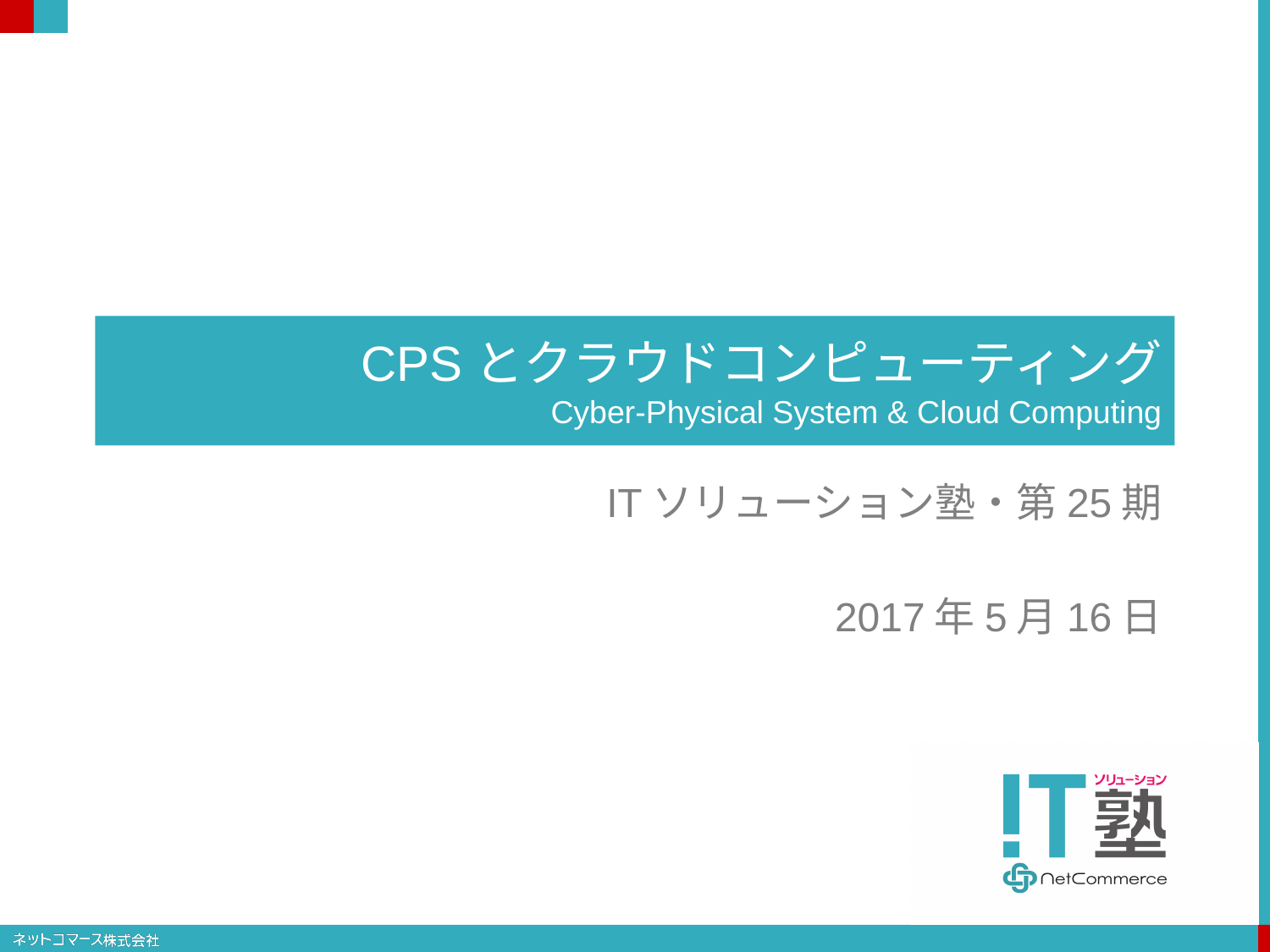

# CPSとクラウドコンピューティング Cyber-Physical System & Cloud Computing
ITソリューション塾・第25期

2017年5月16日